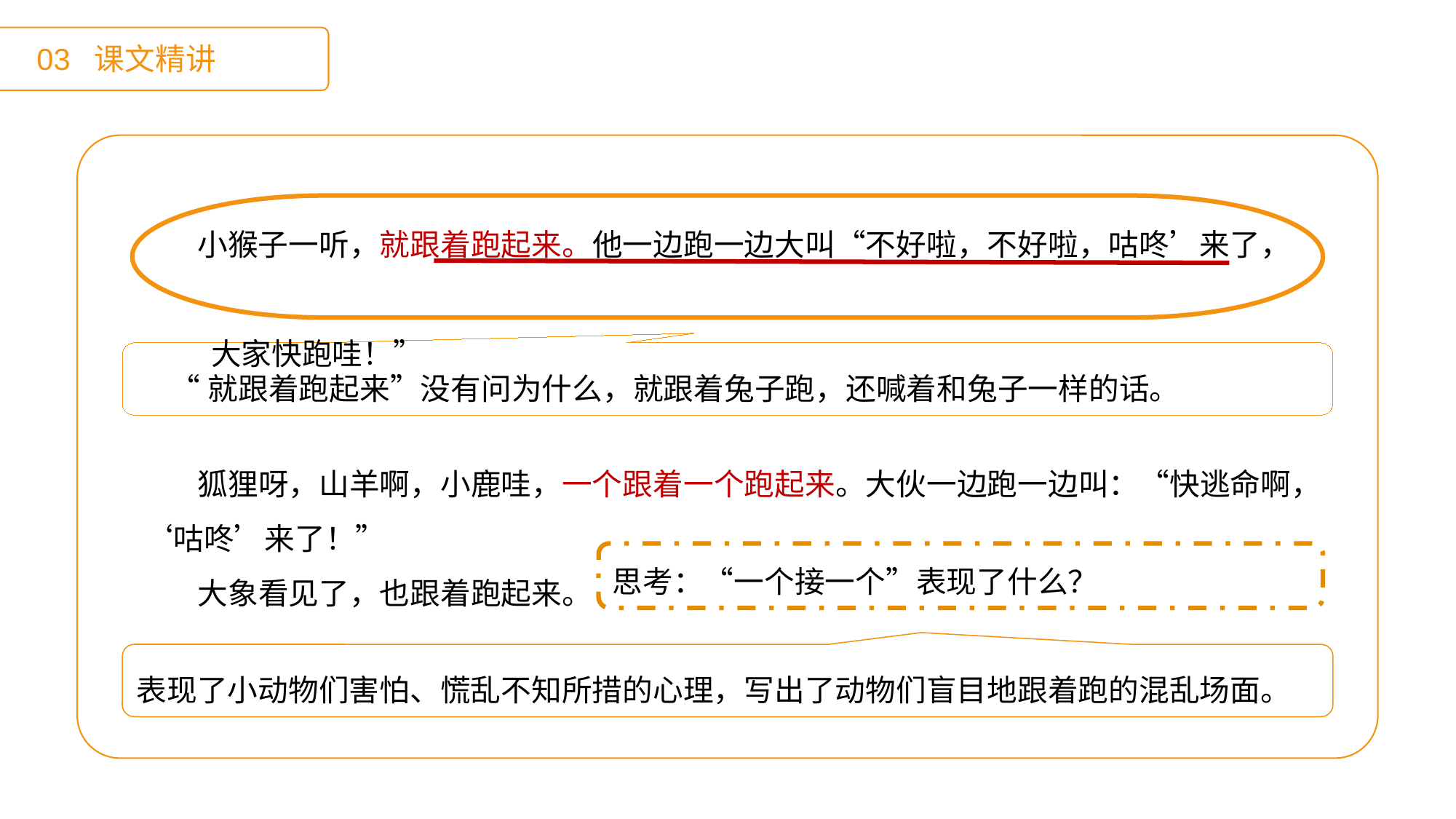

03  课文精讲

       小猴子一听，就跟着跑起来。他一边跑一边大叫“不好啦，不好啦，咕咚’来了，
         大家快跑哇！”
     “就跟着跑起来”没有问为什么，就跟着兔子跑，还喊着和兔子一样的话。
       狐狸呀，山羊啊，小鹿哇，一个跟着一个跑起来。大伙一边跑一边叫：“快逃命啊，‘咕咚’来了！”
       大象看见了，也跟着跑起来。
思考：“一个接一个”表现了什么？
表现了小动物们害怕、慌乱不知所措的心理，写出了动物们盲目地跟着跑的混乱场面。